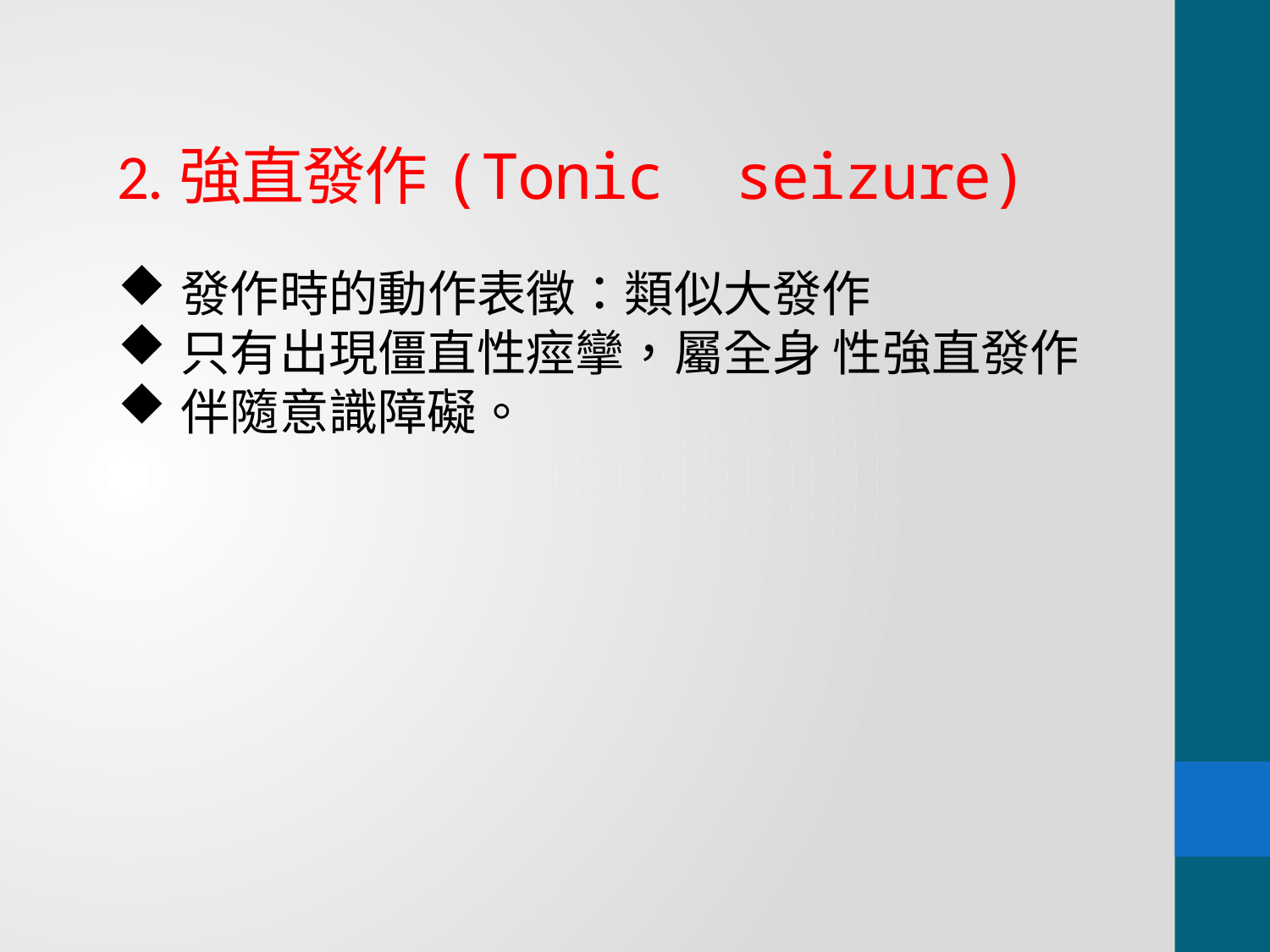

# 2.強直發作(Tonic  seizure)

發作時的動作表徵：類似大發作
只有出現僵直性痙攣，屬全身 性強直發作
伴隨意識障礙。